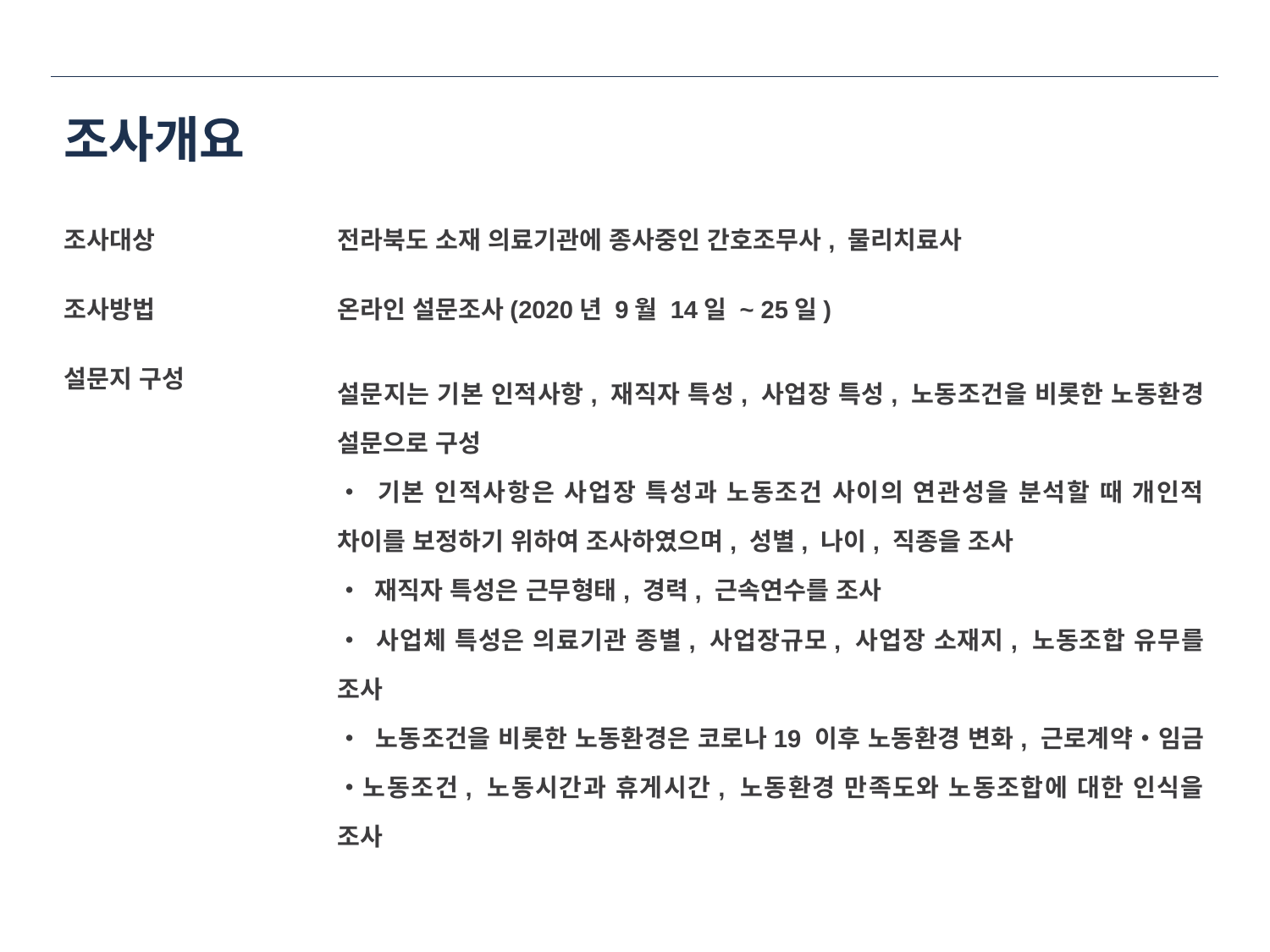

# 조사개요
조사대상

조사방법

설문지 구성
전라북도 소재 의료기관에 종사중인 간호조무사, 물리치료사

온라인 설문조사(2020년 9월 14일 ~ 25일)

설문지는 기본 인적사항, 재직자 특성, 사업장 특성, 노동조건을 비롯한 노동환경 설문으로 구성
‧ 기본 인적사항은 사업장 특성과 노동조건 사이의 연관성을 분석할 때 개인적 차이를 보정하기 위하여 조사하였으며, 성별, 나이, 직종을 조사
‧ 재직자 특성은 근무형태, 경력, 근속연수를 조사
‧ 사업체 특성은 의료기관 종별, 사업장규모, 사업장 소재지, 노동조합 유무를 조사
‧ 노동조건을 비롯한 노동환경은 코로나19 이후 노동환경 변화, 근로계약‧임금‧노동조건, 노동시간과 휴게시간, 노동환경 만족도와 노동조합에 대한 인식을 조사